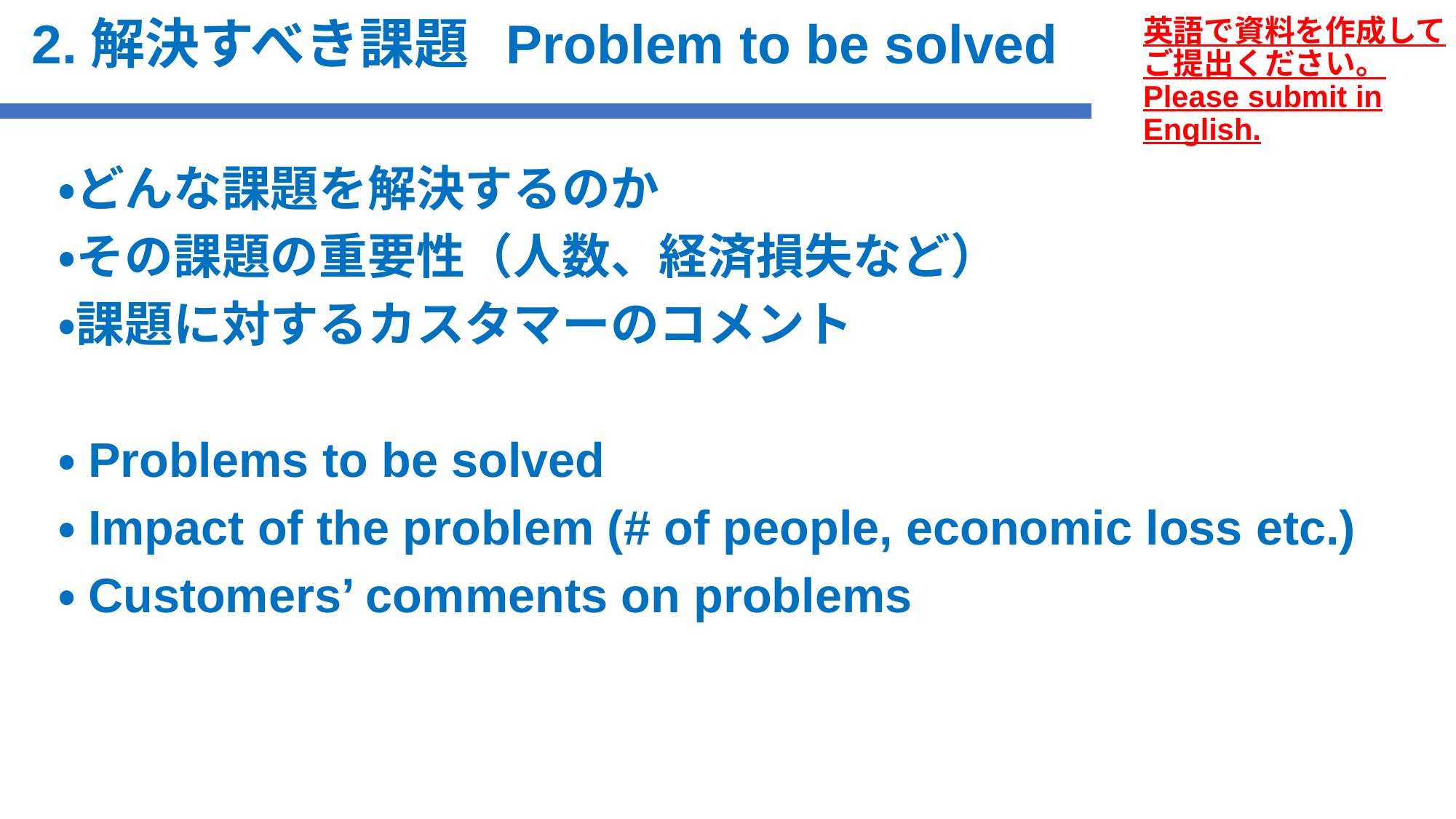

英語で資料を作成してご提出ください。
Please submit in English.
# 2.解決すべき課題  Problem to be solved
・どんな課題を解決するのか
・その課題の重要性（人数、経済損失など）
・課題に対するカスタマーのコメント

・Problems to be solved
・Impact of the problem (# of people, economic loss etc.)
・Customers’ comments on problems